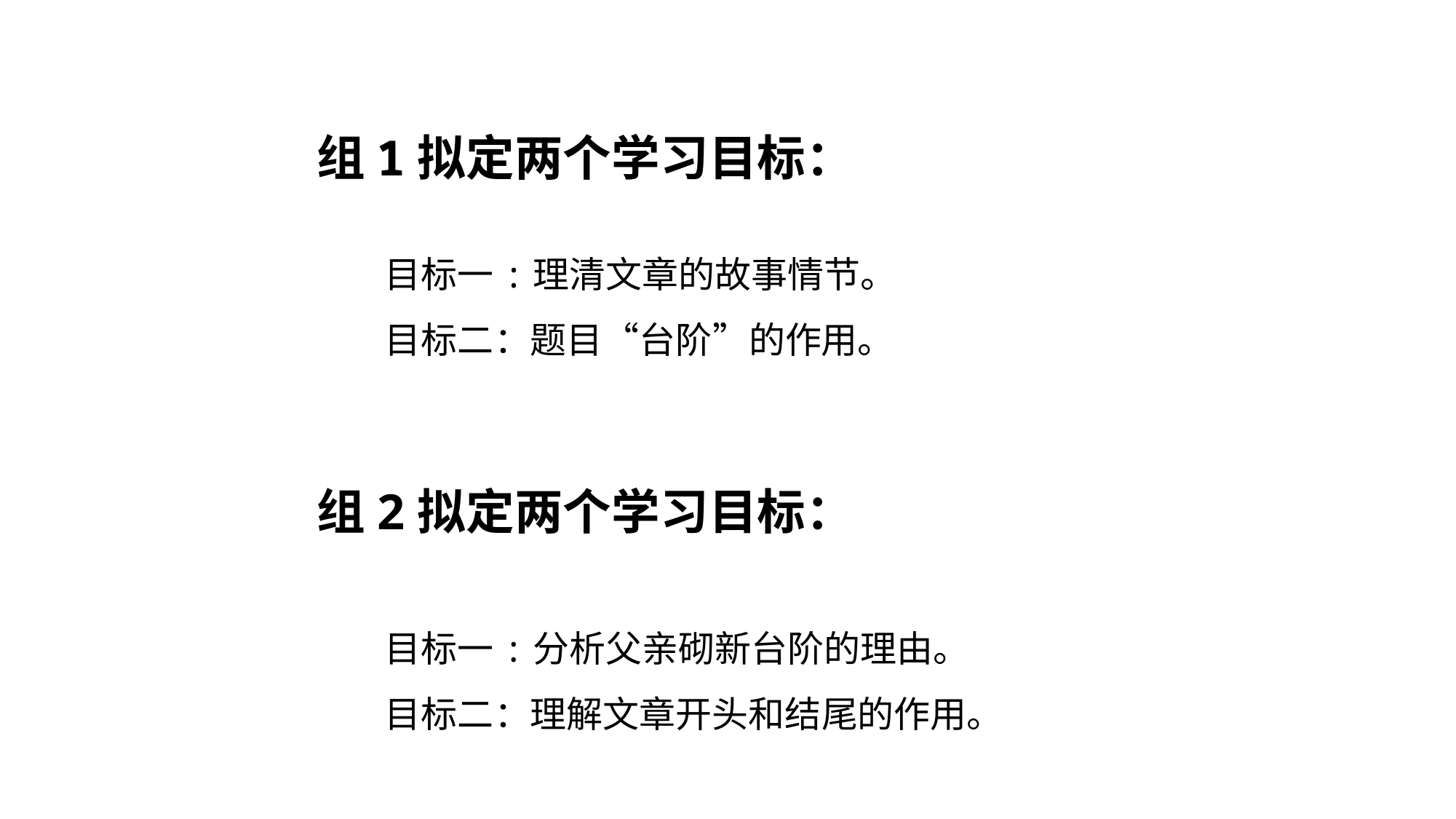

组1拟定两个学习目标：
目标一:理清文章的故事情节。
目标二：题目“台阶”的作用。
组2拟定两个学习目标：
目标一:分析父亲砌新台阶的理由。
目标二：理解文章开头和结尾的作用。